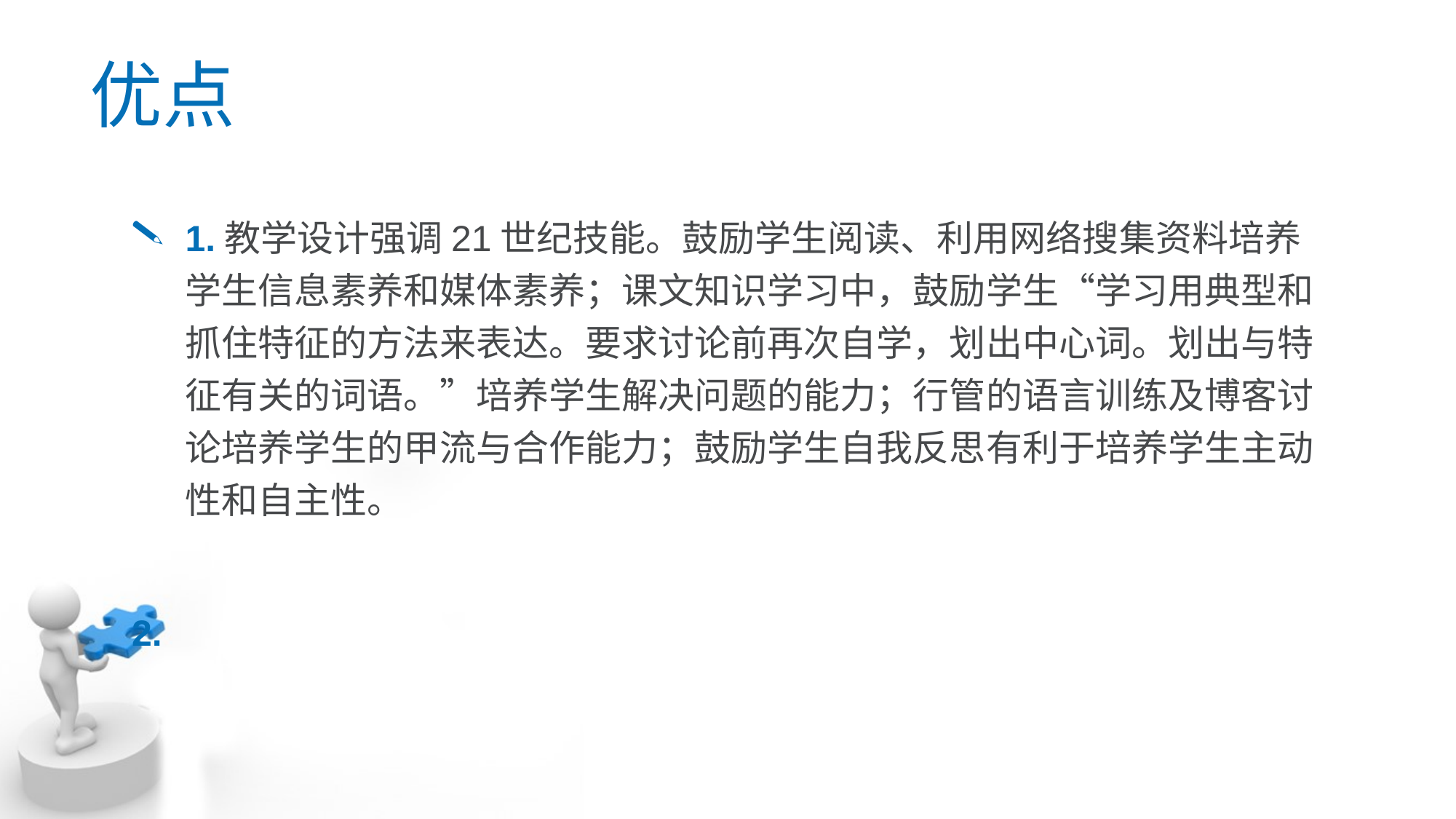

优点
1.教学设计强调21世纪技能。鼓励学生阅读、利用网络搜集资料培养学生信息素养和媒体素养；课文知识学习中，鼓励学生“学习用典型和抓住特征的方法来表达。要求讨论前再次自学，划出中心词。划出与特征有关的词语。”培养学生解决问题的能力；行管的语言训练及博客讨论培养学生的甲流与合作能力；鼓励学生自我反思有利于培养学生主动性和自主性。

2.

       注：依据《单元作品集评价量规》，结合案例相应内容，详细说明案例哪些方面做得好。